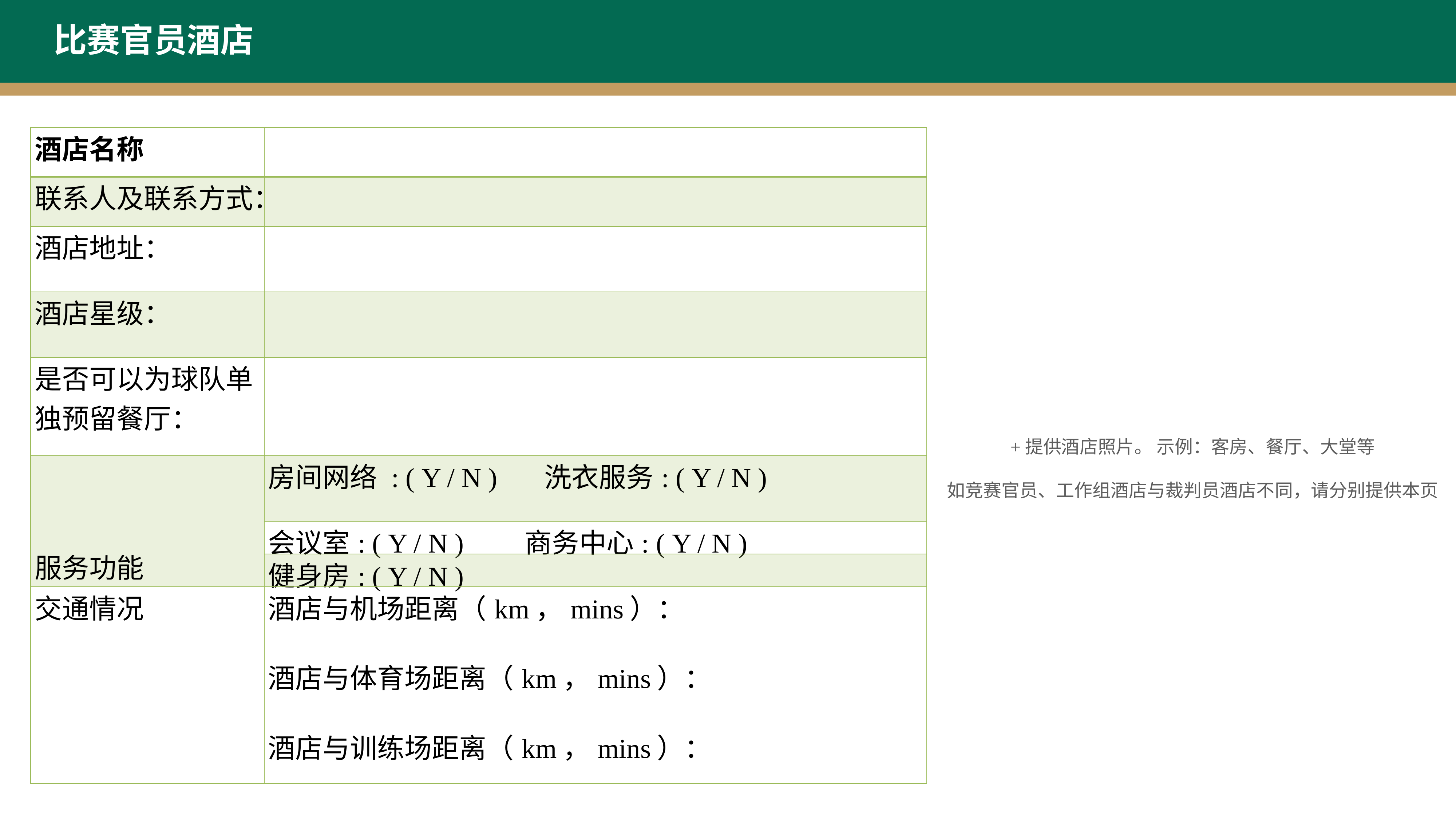

比赛官员酒店
| 酒店名称 |  |
| --- | --- |
| 联系人及联系方式： |  |
| 酒店地址： |  |
| 酒店星级： |  |
| 是否可以为球队单独预留餐厅： |  |
| 服务功能 | 房间网络 : ( Y / N ) 洗衣服务: ( Y / N ) |
|  | 会议室: ( Y / N ) 商务中心: ( Y / N ) |
|  | 健身房: ( Y / N ) |
| 交通情况 | 酒店与机场距离（km，mins）： 酒店与体育场距离（km，mins）： 酒店与训练场距离（km，mins）： |
+提供酒店照片。 示例：客房、餐厅、大堂等

如竞赛官员、工作组酒店与裁判员酒店不同，请分别提供本页